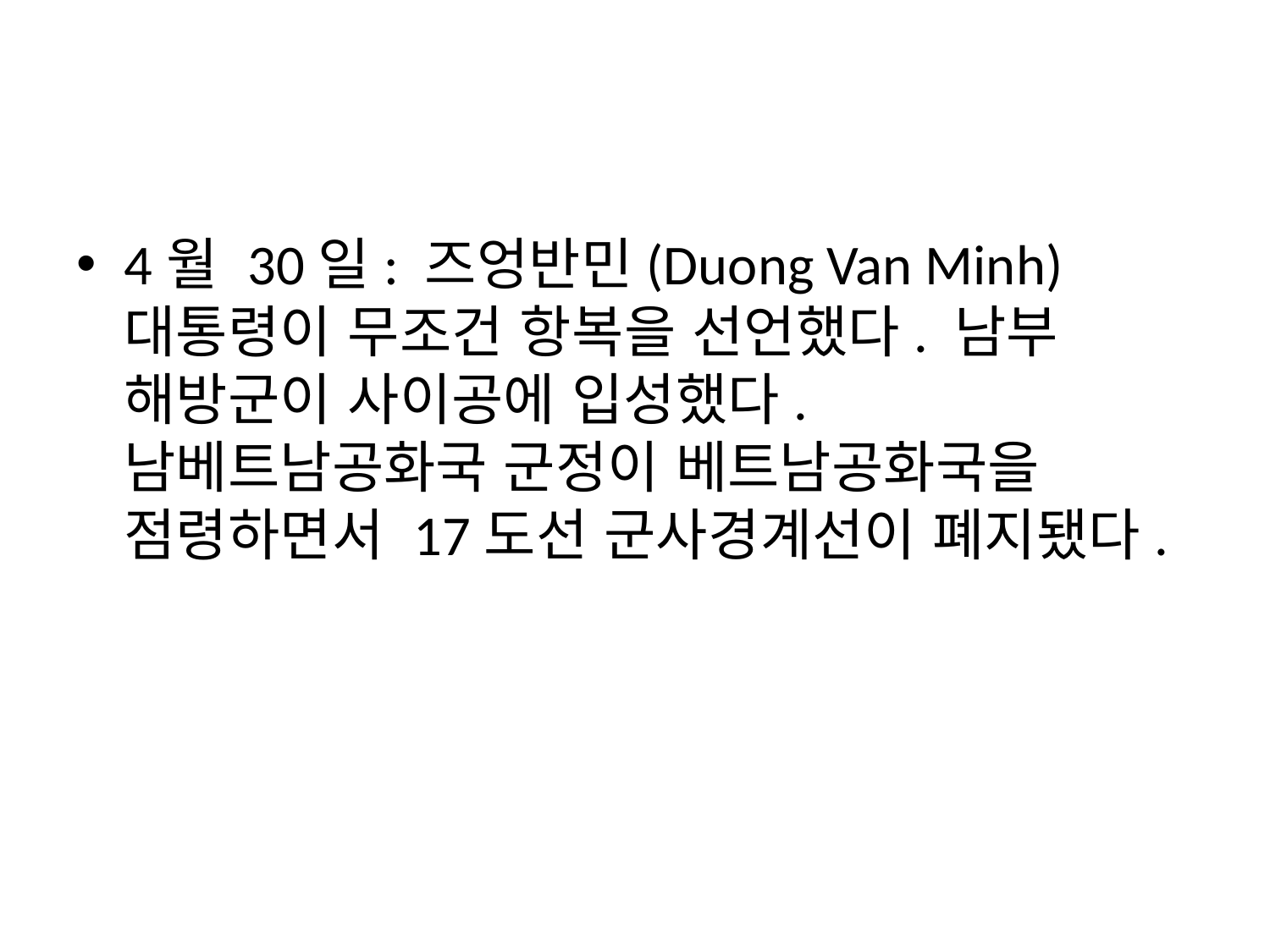

4월 30일: 즈엉반민(Duong Van Minh) 대통령이 무조건 항복을 선언했다. 남부 해방군이 사이공에 입성했다. 남베트남공화국 군정이 베트남공화국을 점령하면서 17도선 군사경계선이 폐지됐다.